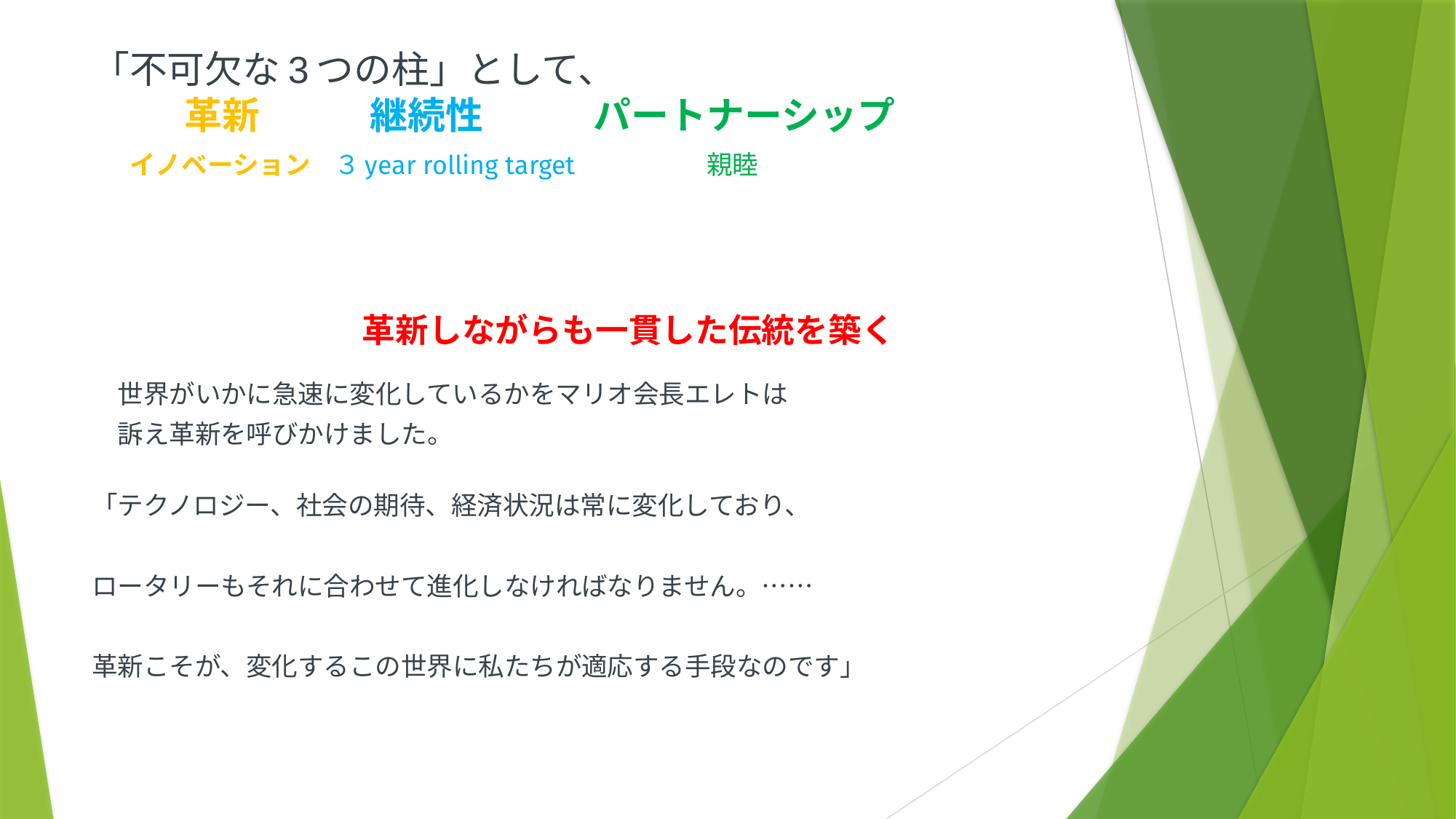

# 「不可欠な3つの柱」として、 　　  革新    　　継続性    　　パートナーシップ 　イノベーション    ３year rolling target 	　　　　親睦
革新しながらも一貫した伝統を築く
　世界がいかに急速に変化しているかをマリオ会長エレトは
　訴え革新を呼びかけました。
「テクノロジー、社会の期待、経済状況は常に変化しており、

ロータリーもそれに合わせて進化しなければなりません。……

革新こそが、変化するこの世界に私たちが適応する手段なのです」